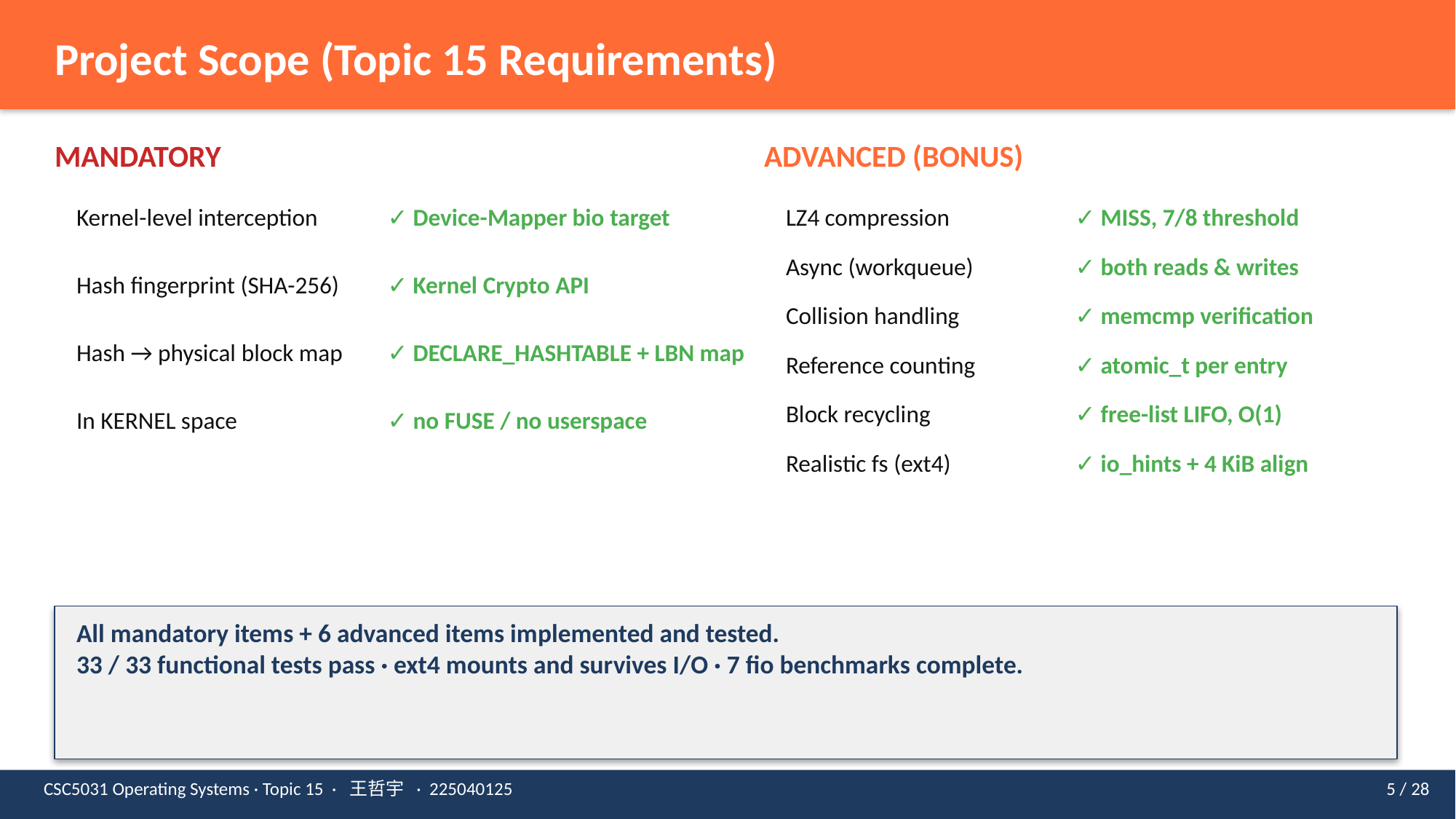

Project Scope (Topic 15 Requirements)
MANDATORY
ADVANCED (BONUS)
Kernel-level interception
✓ Device-Mapper bio target
LZ4 compression
✓ MISS, 7/8 threshold
Async (workqueue)
✓ both reads & writes
Hash fingerprint (SHA-256)
✓ Kernel Crypto API
Collision handling
✓ memcmp verification
Hash → physical block map
✓ DECLARE_HASHTABLE + LBN map
Reference counting
✓ atomic_t per entry
Block recycling
✓ free-list LIFO, O(1)
In KERNEL space
✓ no FUSE / no userspace
Realistic fs (ext4)
✓ io_hints + 4 KiB align

All mandatory items + 6 advanced items implemented and tested.
33 / 33 functional tests pass · ext4 mounts and survives I/O · 7 fio benchmarks complete.

CSC5031 Operating Systems · Topic 15  ·  王哲宇  ·  225040125
5 / 28